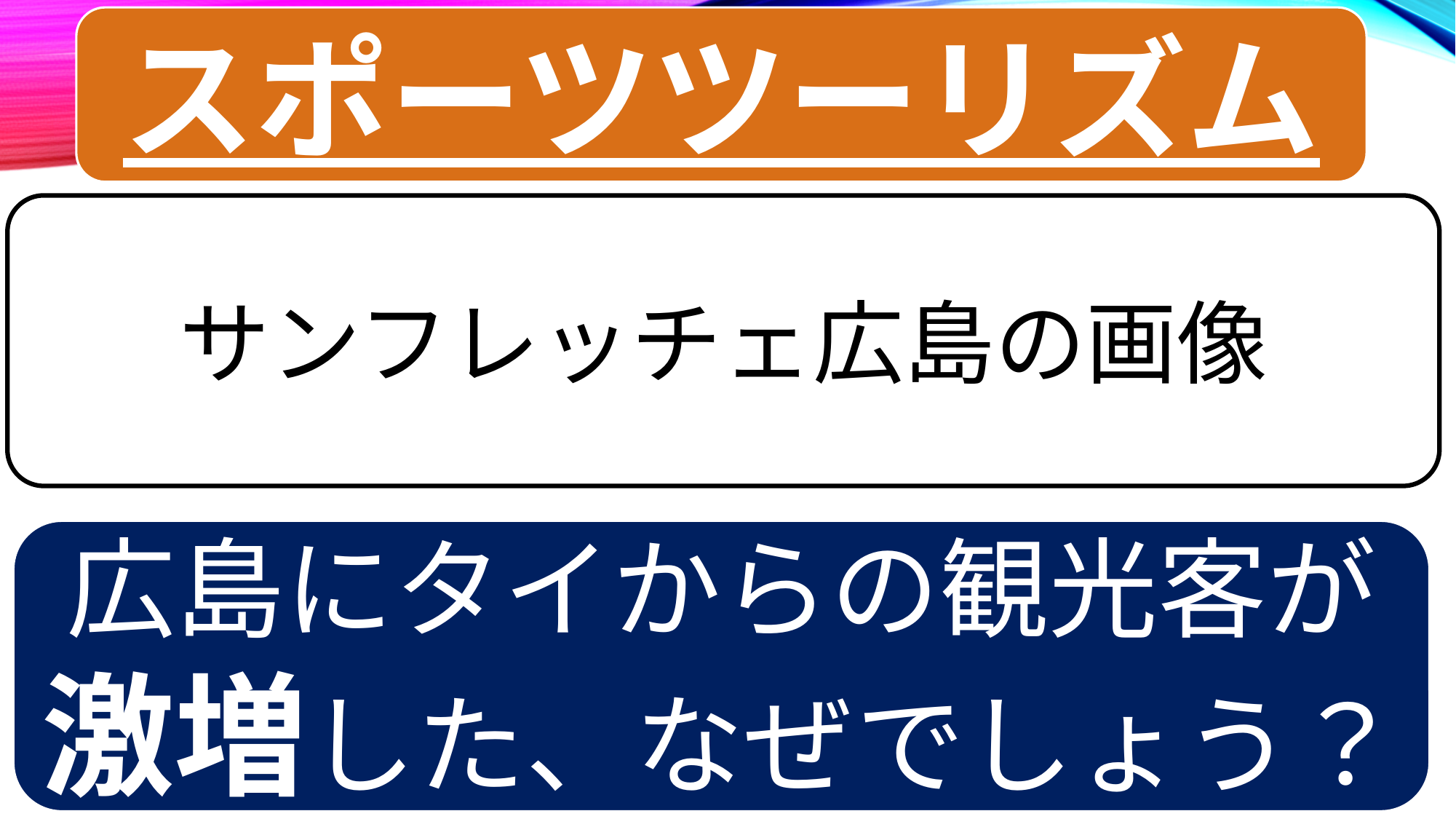

スポーツツーリズム
サンフレッチェ広島の画像
広島にタイからの観光客が
激増した、なぜでしょう？